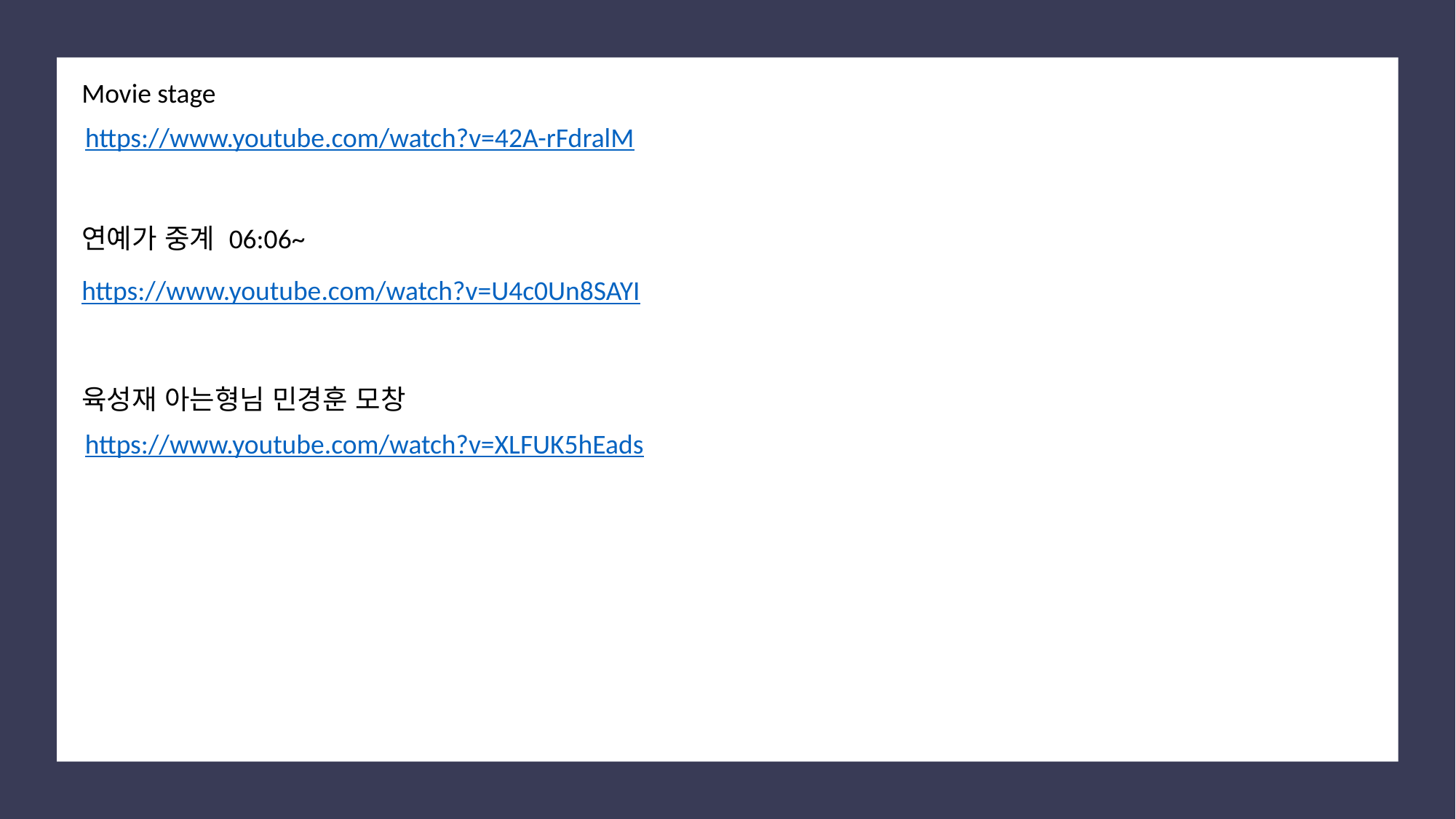

Movie stage
https://www.youtube.com/watch?v=42A-rFdralM
연예가 중계 06:06~
https://www.youtube.com/watch?v=U4c0Un8SAYI
육성재 아는형님 민경훈 모창
https://www.youtube.com/watch?v=XLFUK5hEads